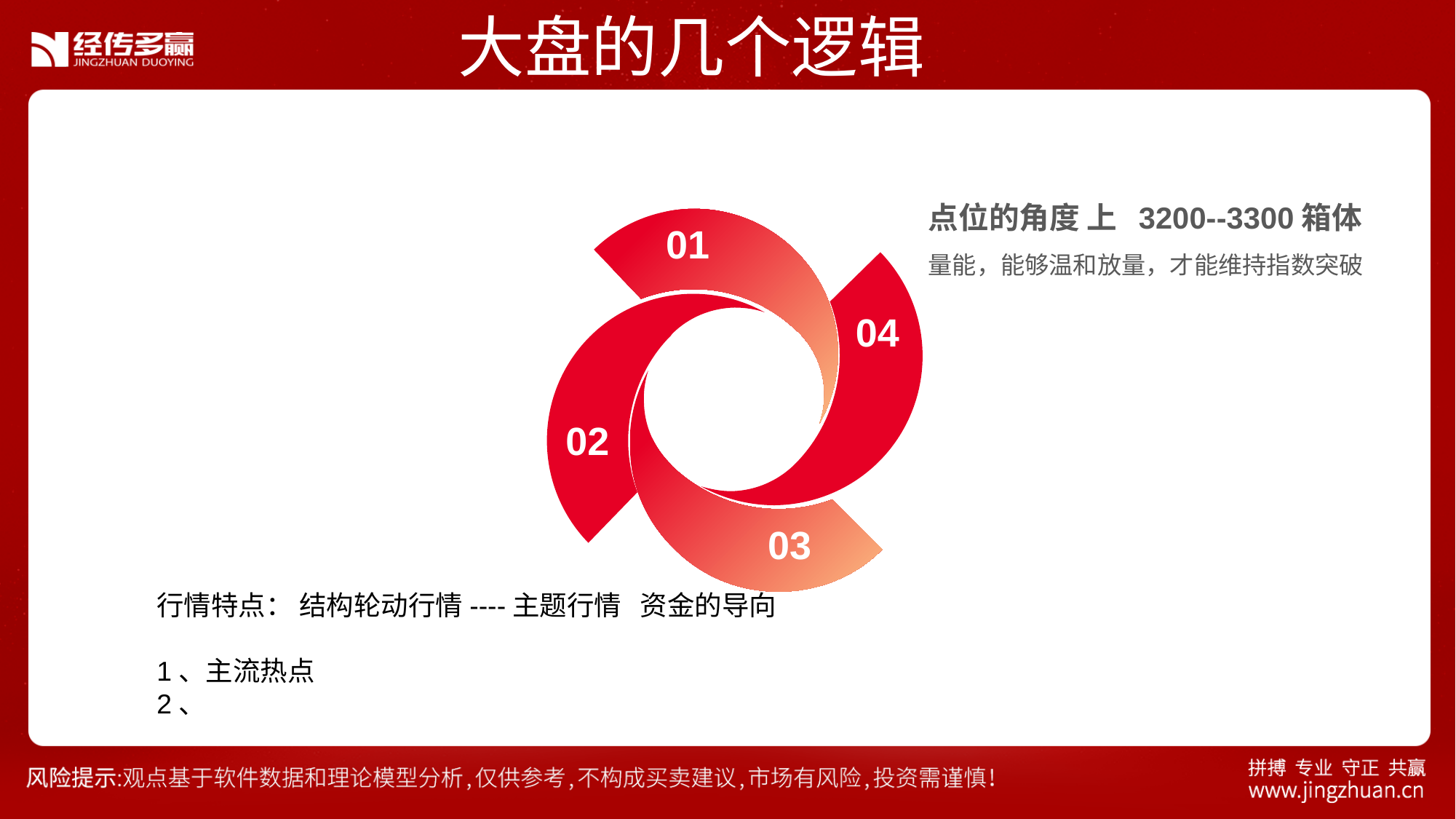

大盘的几个逻辑
点位的角度 上  3200--3300箱体
量能，能够温和放量，才能维持指数突破

01

04

02
03

行情特点： 结构轮动行情----主题行情   资金的导向

1、主流热点
2、